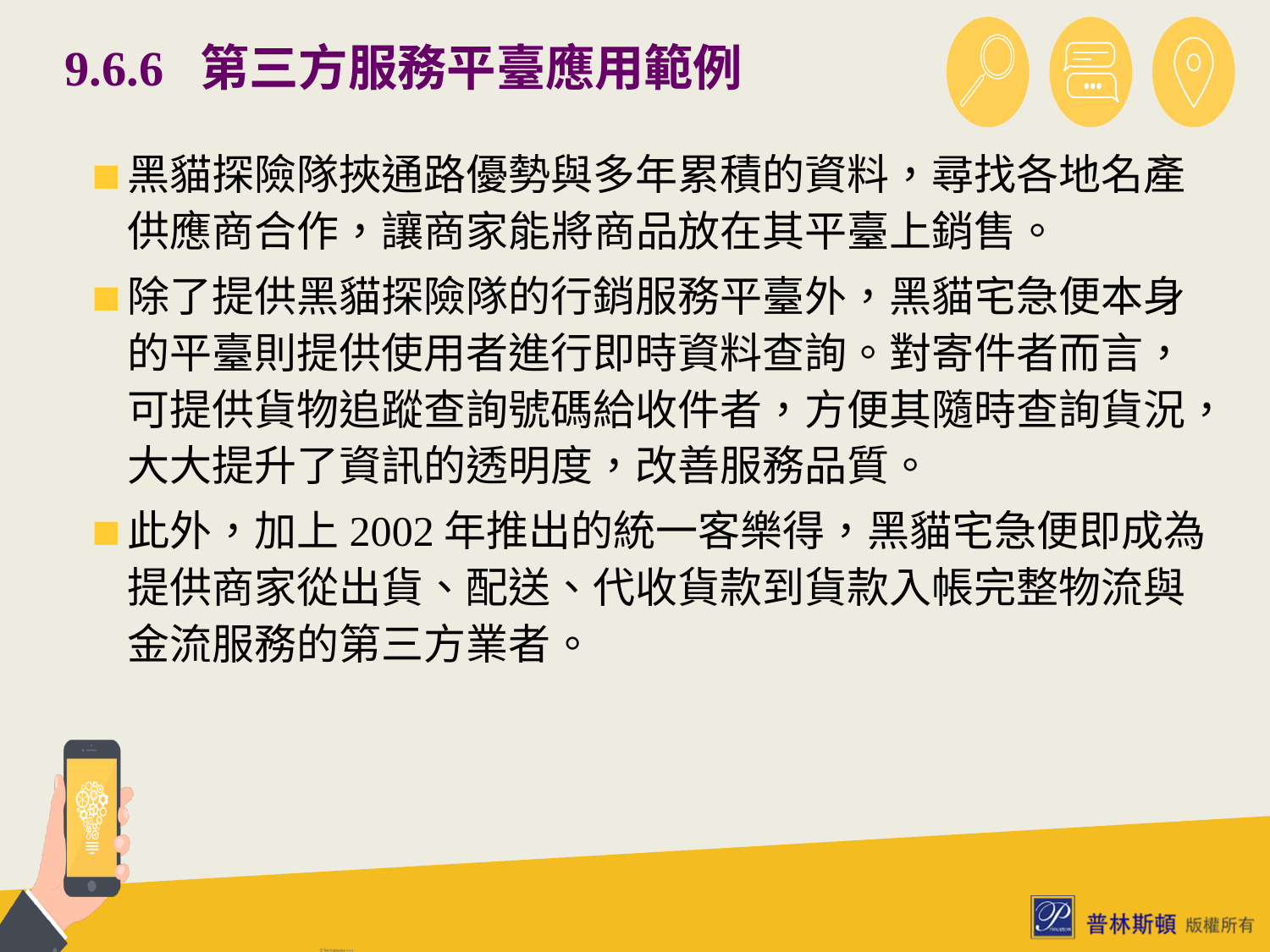

# 9.6.6  第三方服務平臺應用範例
黑貓探險隊挾通路優勢與多年累積的資料，尋找各地名產供應商合作，讓商家能將商品放在其平臺上銷售。
除了提供黑貓探險隊的行銷服務平臺外，黑貓宅急便本身的平臺則提供使用者進行即時資料查詢。對寄件者而言，可提供貨物追蹤查詢號碼給收件者，方便其隨時查詢貨況，大大提升了資訊的透明度，改善服務品質。
此外，加上2002年推出的統一客樂得，黑貓宅急便即成為提供商家從出貨、配送、代收貨款到貨款入帳完整物流與金流服務的第三方業者。